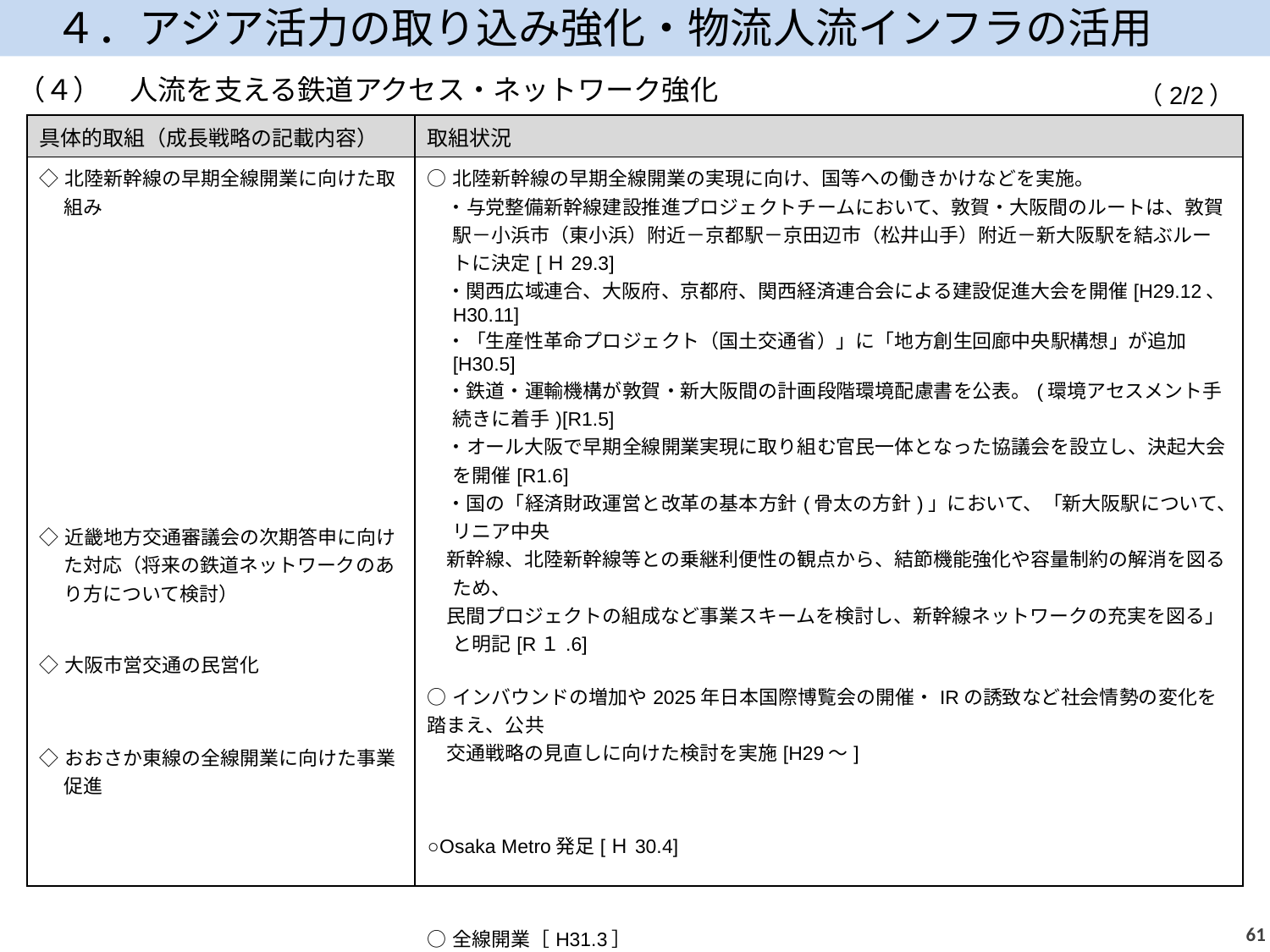

４．アジア活力の取り込み強化・物流人流インフラの活用
（４）　人流を支える鉄道アクセス・ネットワーク強化
（2/2）
| 具体的取組（成長戦略の記載内容） | 取組状況 |
| --- | --- |
| ◇北陸新幹線の早期全線開業に向けた取組み ◇近畿地方交通審議会の次期答申に向けた対応（将来の鉄道ネットワークのあり方について検討） ◇大阪市営交通の民営化 ◇おおさか東線の全線開業に向けた事業促進 | ○北陸新幹線の早期全線開業の実現に向け、国等への働きかけなどを実施。 　・与党整備新幹線建設推進プロジェクトチームにおいて、敦賀・大阪間のルートは、敦賀駅－小浜市（東小浜）附近－京都駅－京田辺市（松井山手）附近－新大阪駅を結ぶルートに決定[Ｈ29.3] 　・関西広域連合、大阪府、京都府、関西経済連合会による建設促進大会を開催[H29.12、H30.11] 　・「生産性革命プロジェクト（国土交通省）」に「地方創生回廊中央駅構想」が追加[H30.5] 　・鉄道・運輸機構が敦賀・新大阪間の計画段階環境配慮書を公表。(環境アセスメント手続きに着手)[R1.5] 　・オール大阪で早期全線開業実現に取り組む官民一体となった協議会を設立し、決起大会を開催[R1.6] 　・国の「経済財政運営と改革の基本方針(骨太の方針)」において、「新大阪駅について、リニア中央 新幹線、北陸新幹線等との乗継利便性の観点から、結節機能強化や容量制約の解消を図るため、 民間プロジェクトの組成など事業スキームを検討し、新幹線ネットワークの充実を図る」と明記[R１.6] ○インバウンドの増加や2025年日本国際博覧会の開催・IRの誘致など社会情勢の変化を踏まえ、公共 交通戦略の見直しに向けた検討を実施[H29～] ○Osaka Metro発足[Ｈ30.4] ○全線開業［H31.3］ |
61